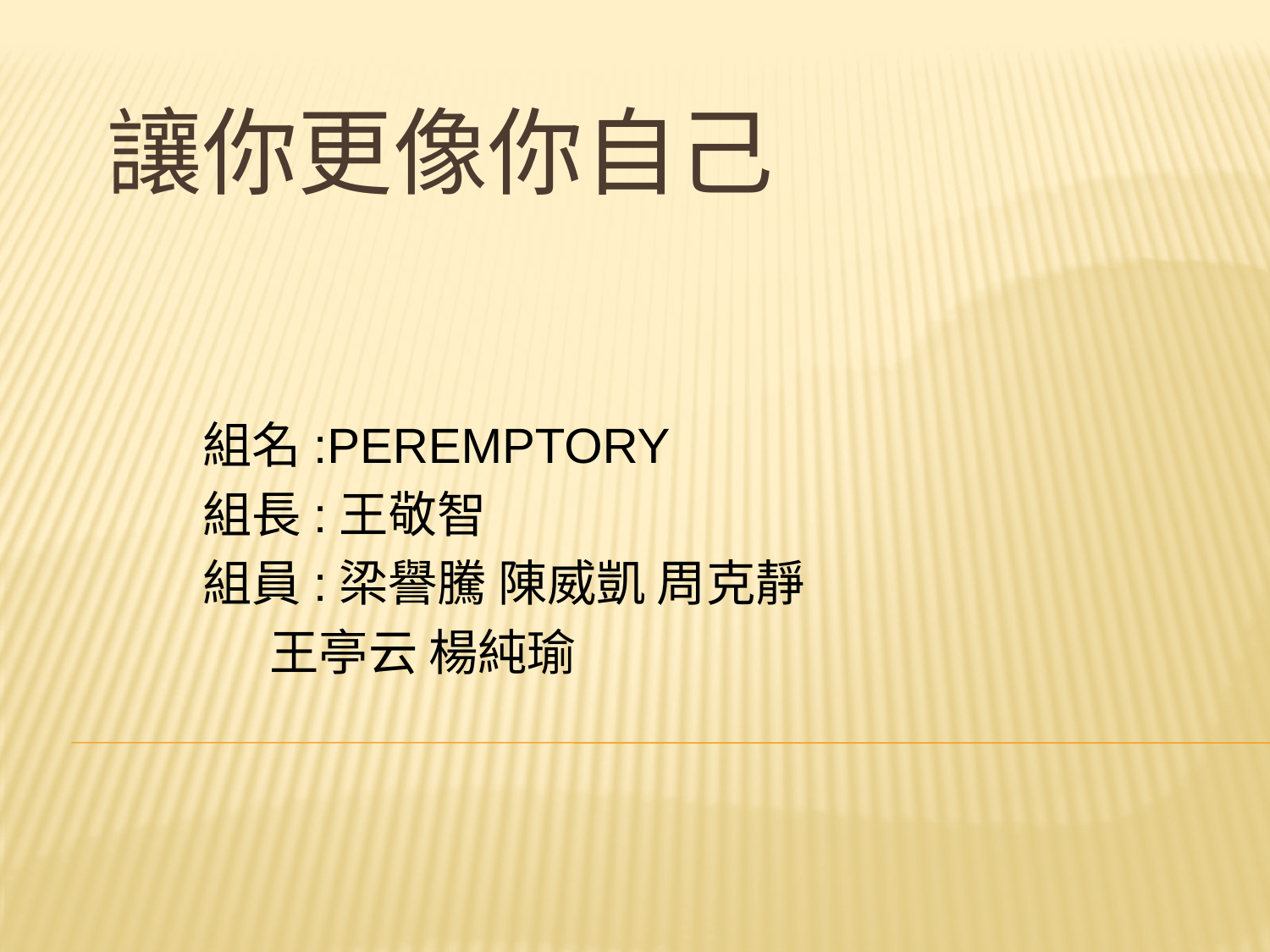

# 讓你更像你自己
組名:PEREMPTORY
組長:王敬智
組員:梁譽騰 陳威凱 周克靜
     王亭云 楊純瑜